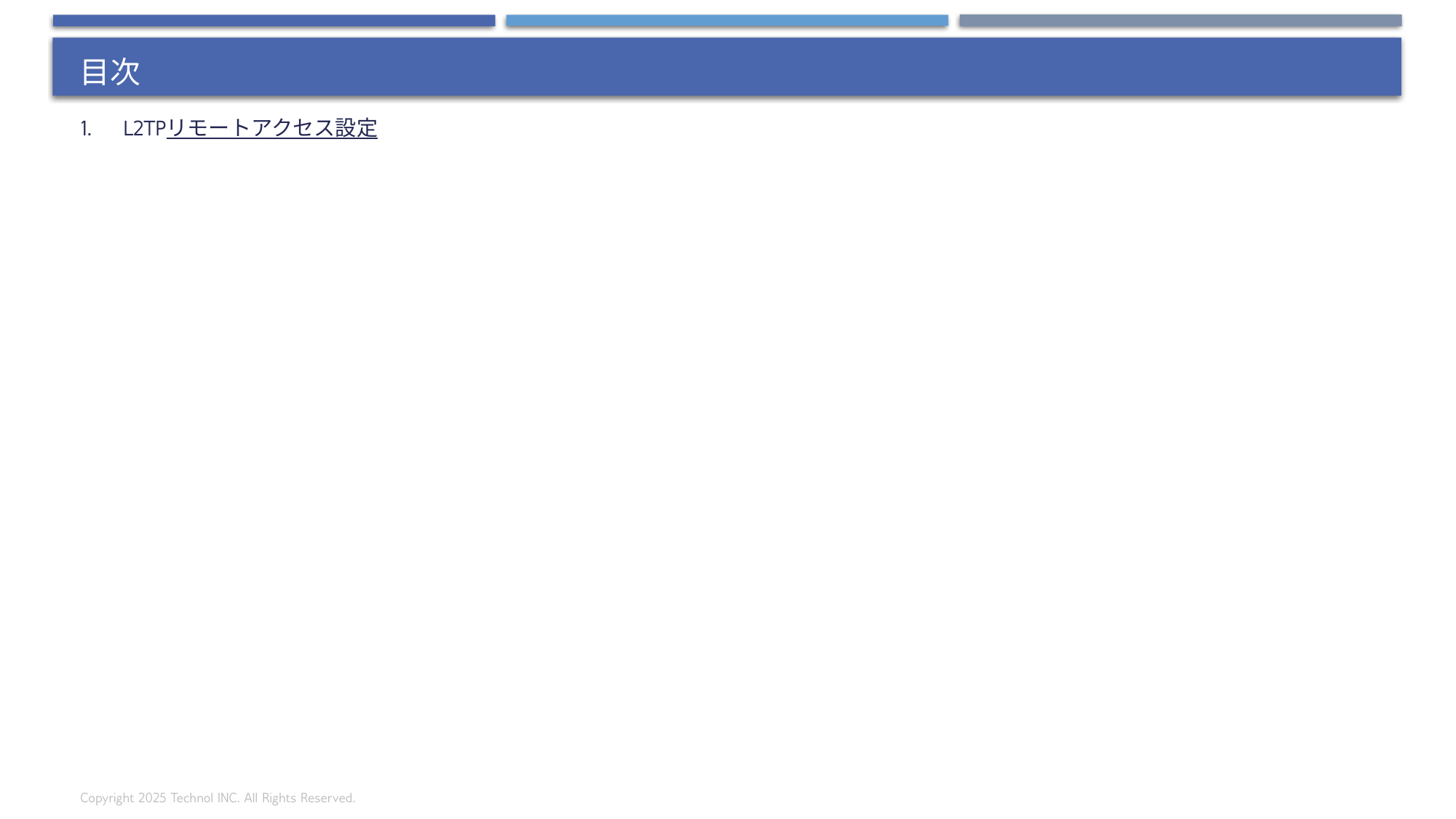

# 目次
1.　L2TPリモートアクセス設定
Copyright 2025 Technol INC. All Rights Reserved.